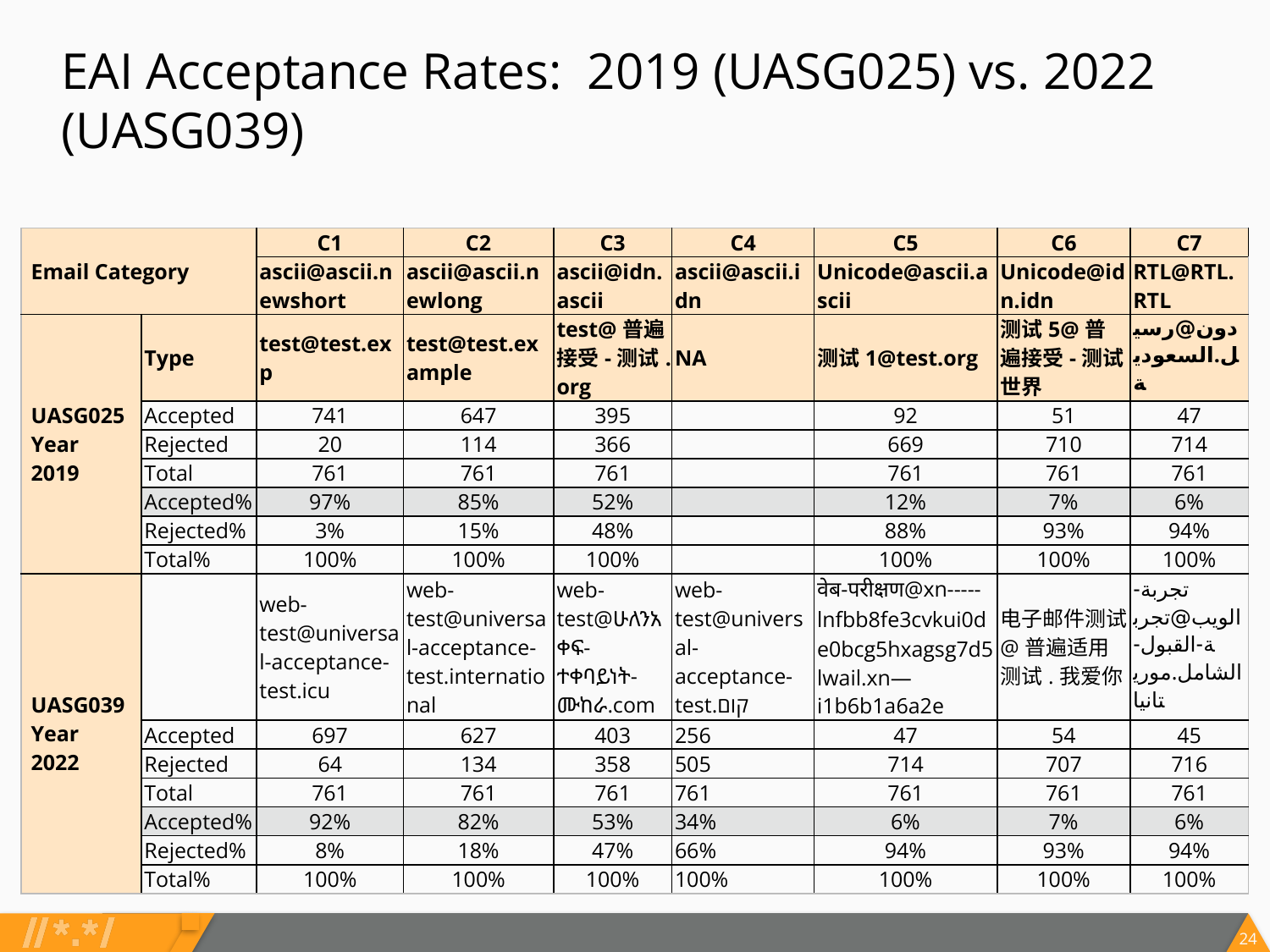

EAI Acceptance Rates:  2019 (UASG025) vs. 2022 (UASG039)
| Email Category |  | C1 | C2 | C3 | C4 | C5 | C6 | C7 |
| --- | --- | --- | --- | --- | --- | --- | --- | --- |
|  |  | ascii@ascii.newshort | ascii@ascii.newlong | ascii@idn.ascii | ascii@ascii.idn | Unicode@ascii.ascii | Unicode@idn.idn | RTL@RTL.RTL |
| UASG025 Year 2019 | Type | test@test.exp | test@test.example | test@普遍接受-测试.org | NA | 测试1@test.org | 测试5@普遍接受-测试.世界 | دون@رسيل.السعودية |
|  | Accepted | 741 | 647 | 395 |  | 92 | 51 | 47 |
|  | Rejected | 20 | 114 | 366 |  | 669 | 710 | 714 |
|  | Total | 761 | 761 | 761 |  | 761 | 761 | 761 |
|  | Accepted% | 97% | 85% | 52% |  | 12% | 7% | 6% |
|  | Rejected% | 3% | 15% | 48% |  | 88% | 93% | 94% |
|  | Total% | 100% | 100% | 100% |  | 100% | 100% | 100% |
| UASG039 Year 2022 |  | web-test@universal-acceptance-test.icu | web-test@universal-acceptance-test.international | web-test@ሁለንአቀፍ-ተቀባይነት-ሙከራ.com | web-test@universal-acceptance-test.קום | वेब-परीक्षण@xn-----lnfbb8fe3cvkui0de0bcg5hxagsg7d5lwail.xn—i1b6b1a6a2e | 电子邮件测试@普遍适用测试.我爱你 | تجربة-الويب@تجربة-القبول-الشامل.موريتانيا |
|  | Accepted | 697 | 627 | 403 | 256 | 47 | 54 | 45 |
|  | Rejected | 64 | 134 | 358 | 505 | 714 | 707 | 716 |
|  | Total | 761 | 761 | 761 | 761 | 761 | 761 | 761 |
|  | Accepted% | 92% | 82% | 53% | 34% | 6% | 7% | 6% |
|  | Rejected% | 8% | 18% | 47% | 66% | 94% | 93% | 94% |
|  | Total% | 100% | 100% | 100% | 100% | 100% | 100% | 100% |